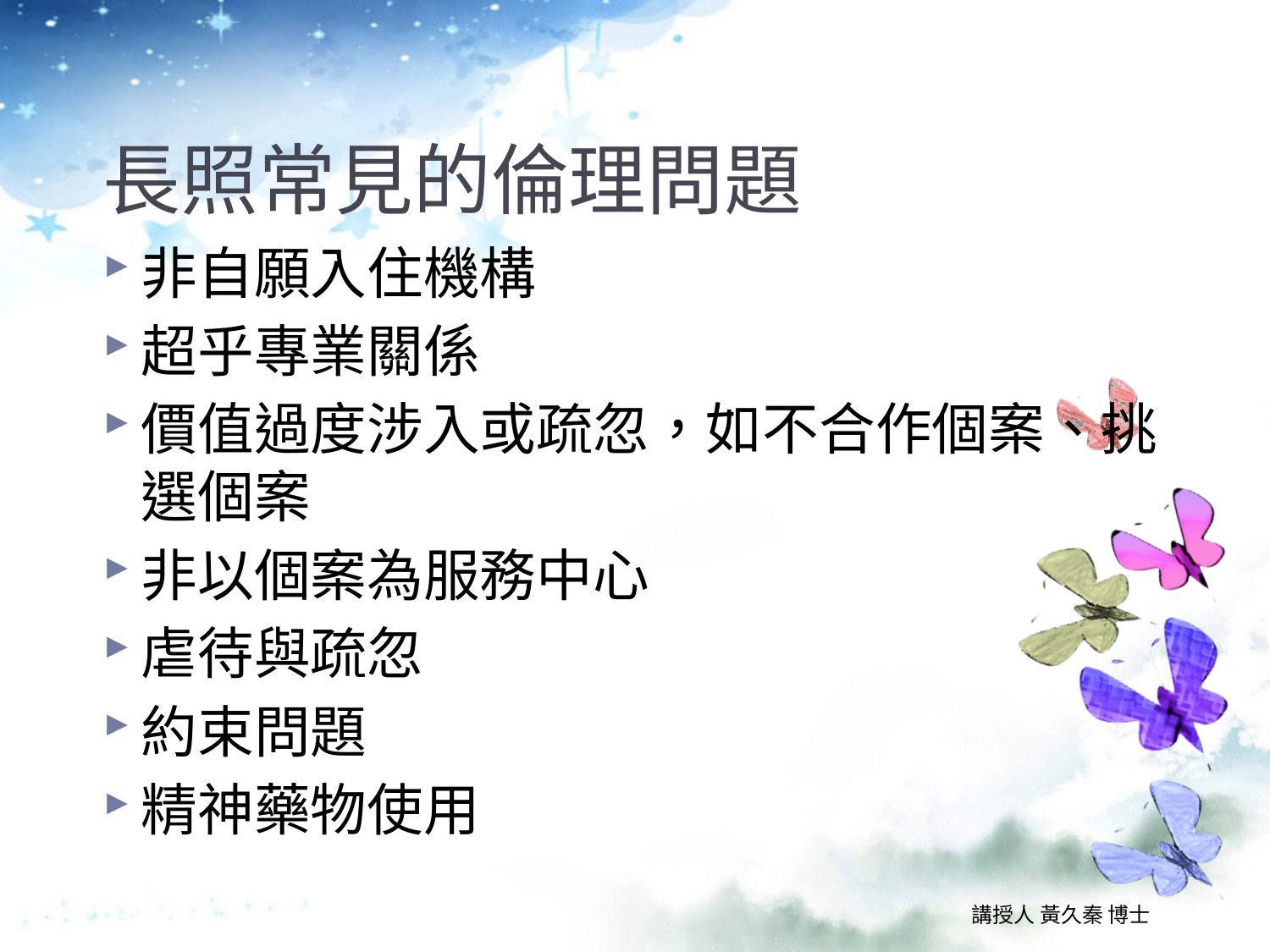

# 長照常見的倫理問題
非自願入住機構
超乎專業關係
價值過度涉入或疏忽，如不合作個案、挑選個案
非以個案為服務中心
虐待與疏忽
約束問題
精神藥物使用